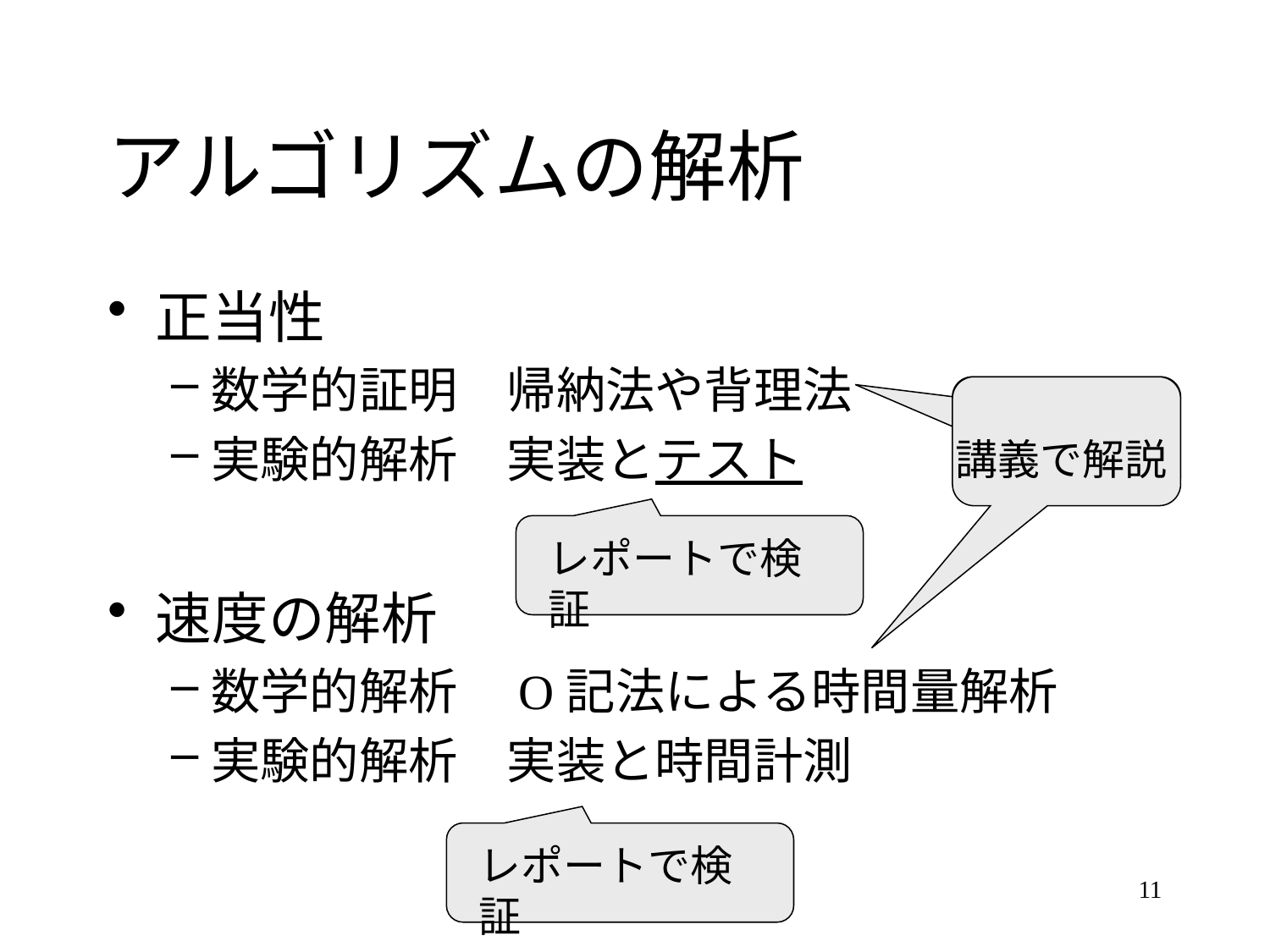

# アルゴリズムの解析
正当性
数学的証明　帰納法や背理法
実験的解析　実装とテスト

速度の解析
数学的解析　O記法による時間量解析
実験的解析　実装と時間計測

講義で解説

レポートで検証

レポートで検証
11